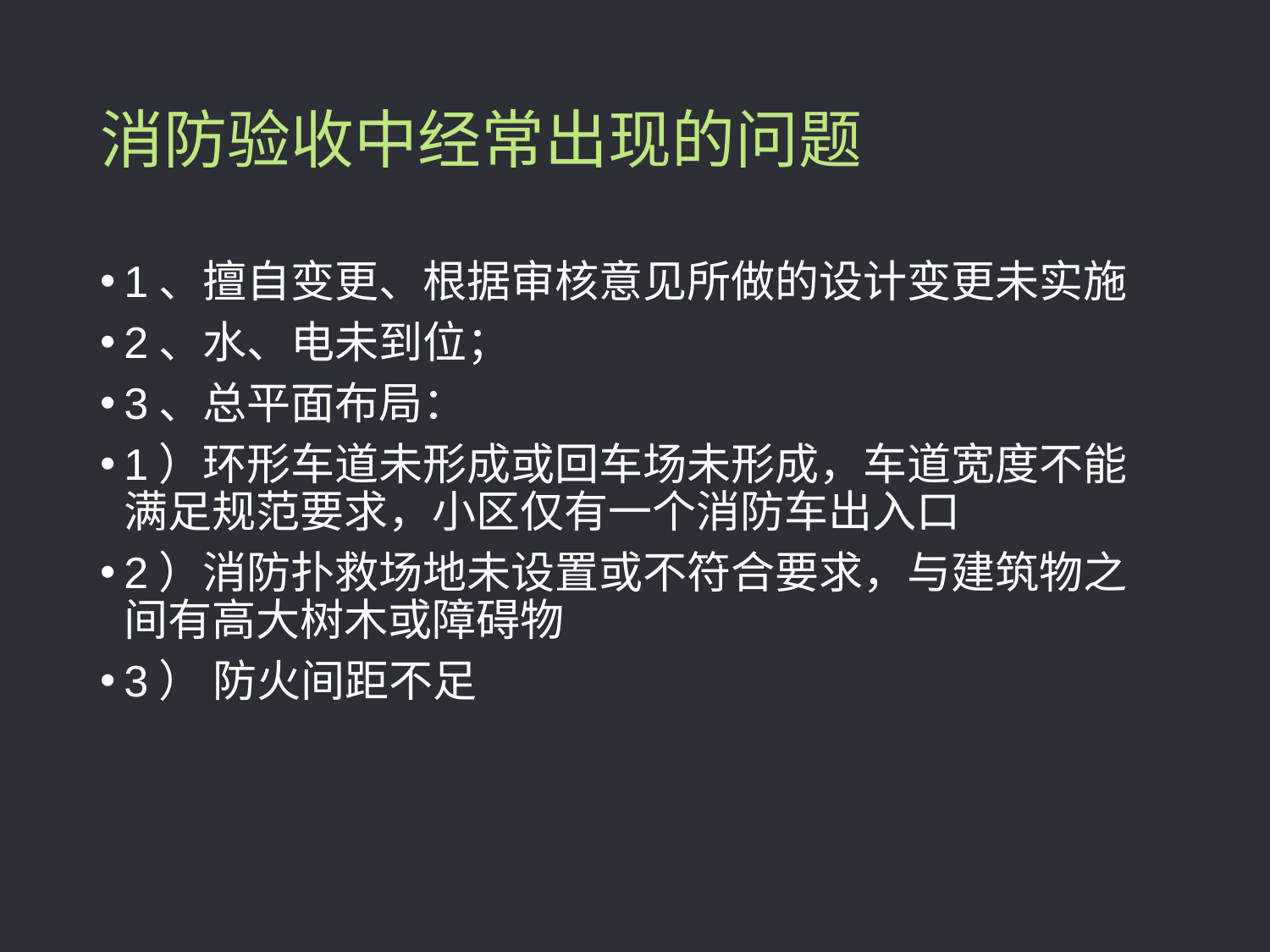

# 消防验收中经常出现的问题
1、擅自变更、根据审核意见所做的设计变更未实施
2、水、电未到位；
3、总平面布局：
1）环形车道未形成或回车场未形成，车道宽度不能满足规范要求，小区仅有一个消防车出入口
2）消防扑救场地未设置或不符合要求，与建筑物之间有高大树木或障碍物
3） 防火间距不足
16